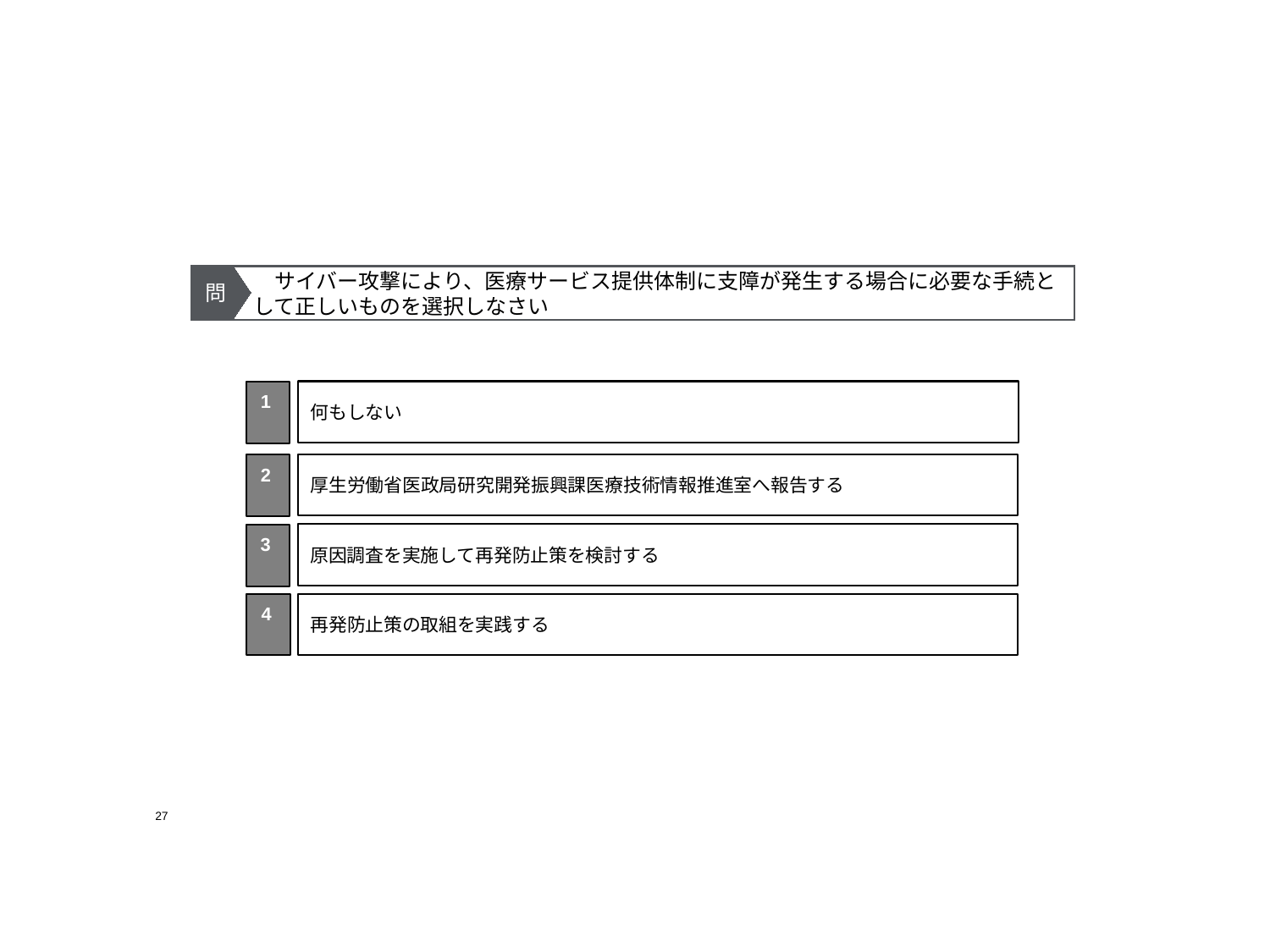

問
　サイバー攻撃により、医療サービス提供体制に支障が発生する場合に必要な手続として正しいものを選択しなさい
何もしない
1
厚生労働省医政局研究開発振興課医療技術情報推進室へ報告する
2
原因調査を実施して再発防止策を検討する
3
4
再発防止策の取組を実践する
27